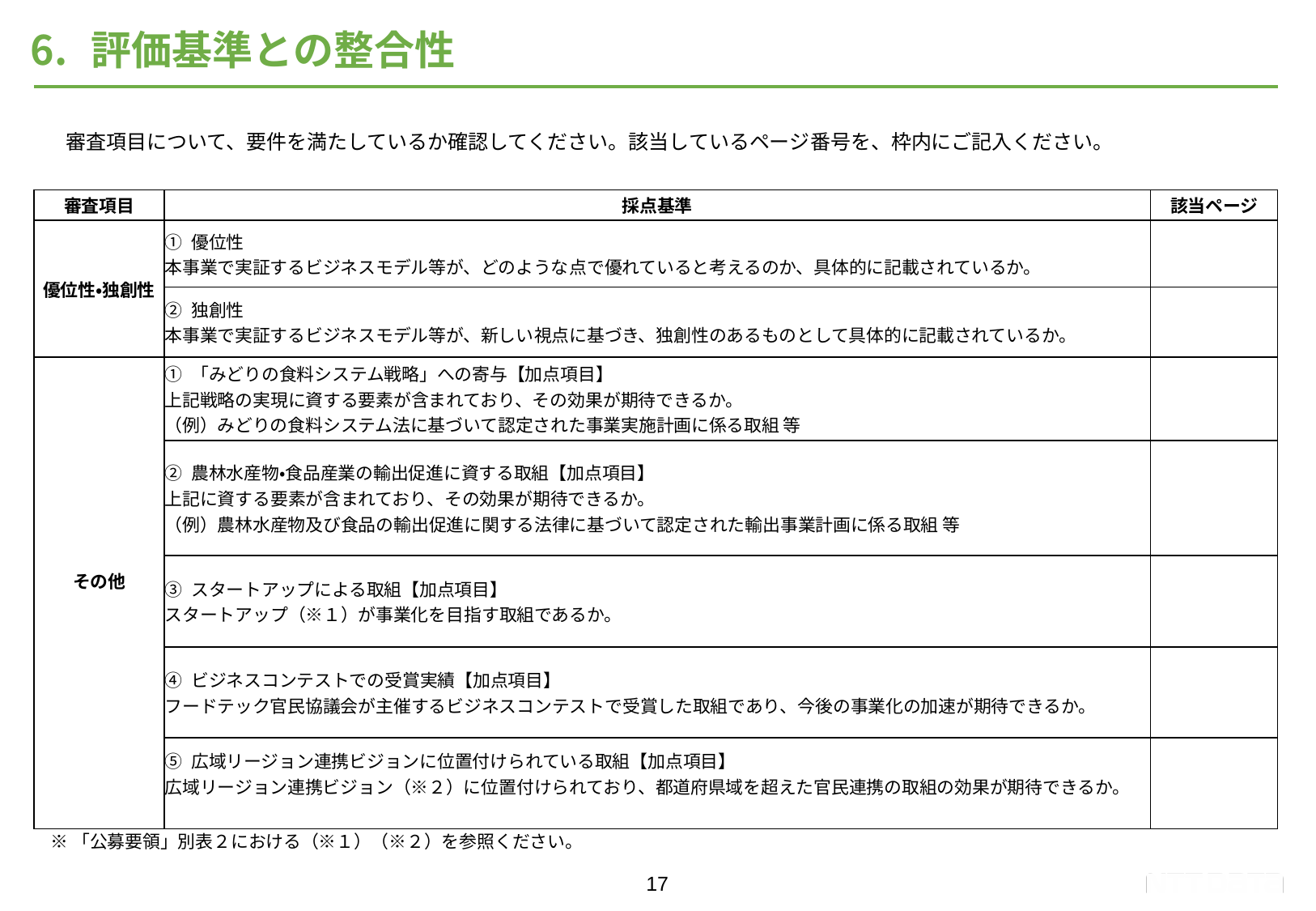

# 評価基準との整合性
　審査項目について、要件を満たしているか確認してください。該当しているページ番号を、枠内にご記入ください。
| 審査項目 | 採点基準 | 該当ページ |
| --- | --- | --- |
| 優位性・独創性 | ① 優位性 本事業で実証するビジネスモデル等が、どのような点で優れていると考えるのか、具体的に記載されているか。 |  |
|  | ② 独創性 本事業で実証するビジネスモデル等が、新しい視点に基づき、独創性のあるものとして具体的に記載されているか。 |  |
| その他 | ① 「みどりの食料システム戦略」への寄与【加点項目】 上記戦略の実現に資する要素が含まれており、その効果が期待できるか。 （例）みどりの食料システム法に基づいて認定された事業実施計画に係る取組 等 |  |
|  | ② 農林水産物・食品産業の輸出促進に資する取組【加点項目】 上記に資する要素が含まれており、その効果が期待できるか。 （例）農林水産物及び食品の輸出促進に関する法律に基づいて認定された輸出事業計画に係る取組 等 |  |
|  | ③ スタートアップによる取組【加点項目】 スタートアップ（※１）が事業化を目指す取組であるか。 |  |
|  | ④ ビジネスコンテストでの受賞実績【加点項目】 フードテック官民協議会が主催するビジネスコンテストで受賞した取組であり、今後の事業化の加速が期待できるか。 |  |
|  | ⑤ 広域リージョン連携ビジョンに位置付けられている取組【加点項目】 広域リージョン連携ビジョン（※２）に位置付けられており、都道府県域を超えた官民連携の取組の効果が期待できるか。 |  |
※「公募要領」別表２における（※１）（※２）を参照ください。